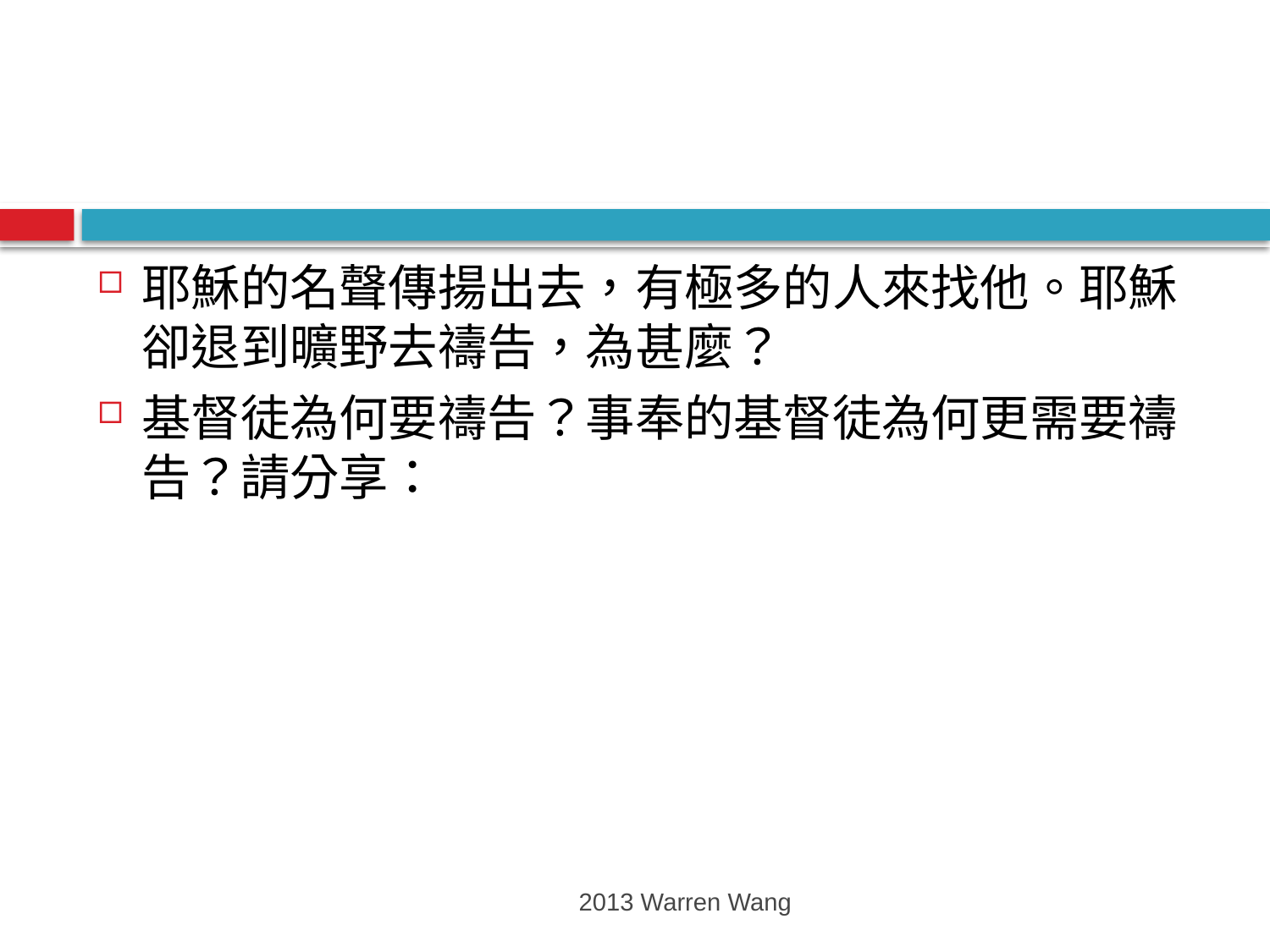

#
耶穌的名聲傳揚出去，有極多的人來找他。耶穌卻退到曠野去禱告，為甚麼？
基督徒為何要禱告？事奉的基督徒為何更需要禱告？請分享：
2013 Warren Wang